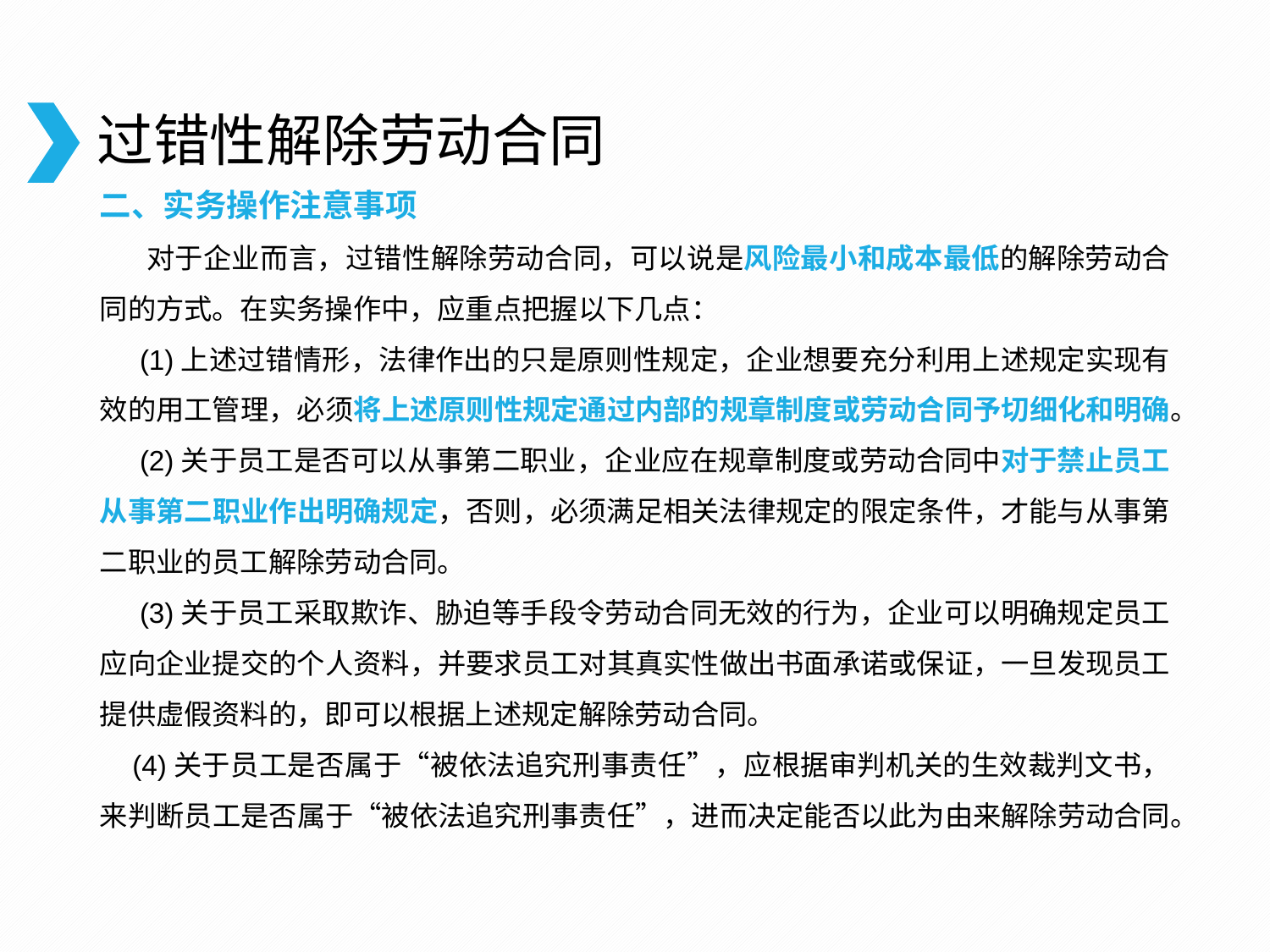

# 过错性解除劳动合同
二、实务操作注意事项
       对于企业而言，过错性解除劳动合同，可以说是风险最小和成本最低的解除劳动合同的方式。在实务操作中，应重点把握以下几点：
     (1)上述过错情形，法律作出的只是原则性规定，企业想要充分利用上述规定实现有效的用工管理，必须将上述原则性规定通过内部的规章制度或劳动合同予切细化和明确。
     (2)关于员工是否可以从事第二职业，企业应在规章制度或劳动合同中对于禁止员工从事第二职业作出明确规定，否则，必须满足相关法律规定的限定条件，才能与从事第二职业的员工解除劳动合同。
     (3)关于员工采取欺诈、胁迫等手段令劳动合同无效的行为，企业可以明确规定员工应向企业提交的个人资料，并要求员工对其真实性做出书面承诺或保证，一旦发现员工提供虚假资料的，即可以根据上述规定解除劳动合同。
    (4)关于员工是否属于“被依法追究刑事责任”，应根据审判机关的生效裁判文书，来判断员工是否属于“被依法追究刑事责任”，进而决定能否以此为由来解除劳动合同。

30